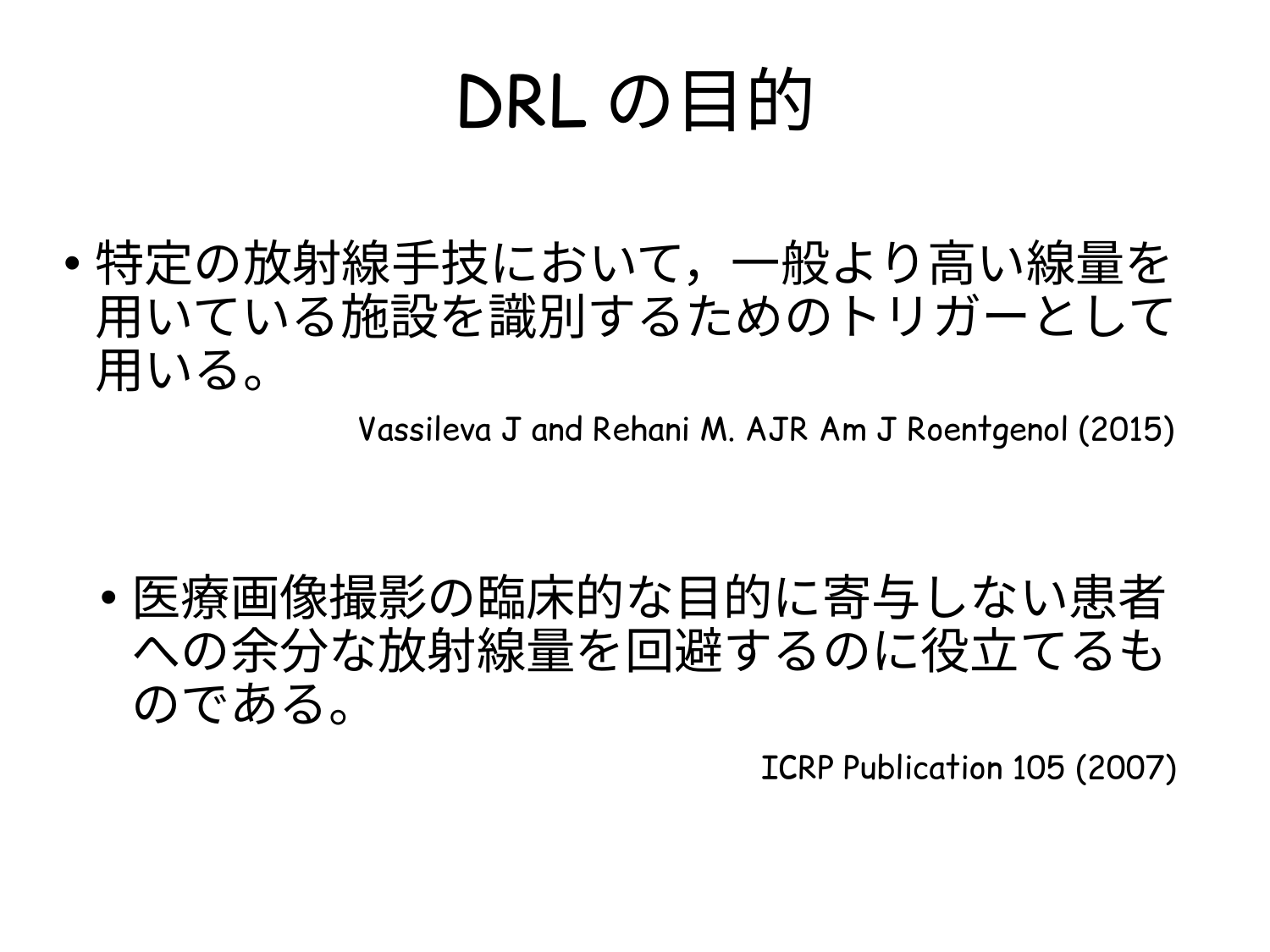

# DRLの目的
特定の放射線手技において，一般より高い線量を用いている施設を識別するためのトリガーとして用いる。
Vassileva J and Rehani M. AJR Am J Roentgenol (2015)
医療画像撮影の臨床的な目的に寄与しない患者への余分な放射線量を回避するのに役立てるものである。
ICRP Publication 105 (2007)